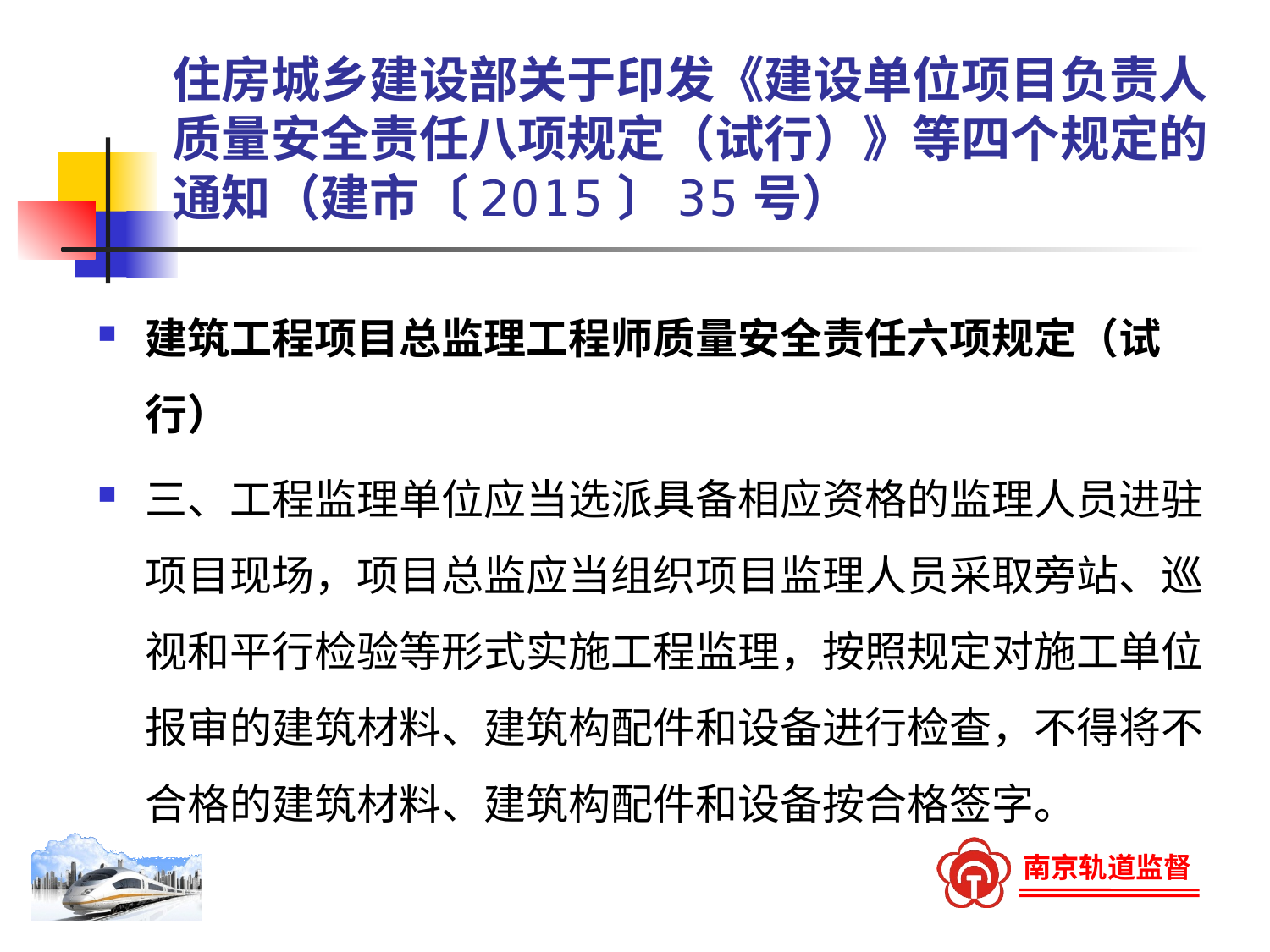

# 住房城乡建设部关于印发《建设单位项目负责人质量安全责任八项规定（试行）》等四个规定的通知（建市〔2015〕35号）
建筑工程项目总监理工程师质量安全责任六项规定（试行）
三、工程监理单位应当选派具备相应资格的监理人员进驻项目现场，项目总监应当组织项目监理人员采取旁站、巡视和平行检验等形式实施工程监理，按照规定对施工单位报审的建筑材料、建筑构配件和设备进行检查，不得将不合格的建筑材料、建筑构配件和设备按合格签字。